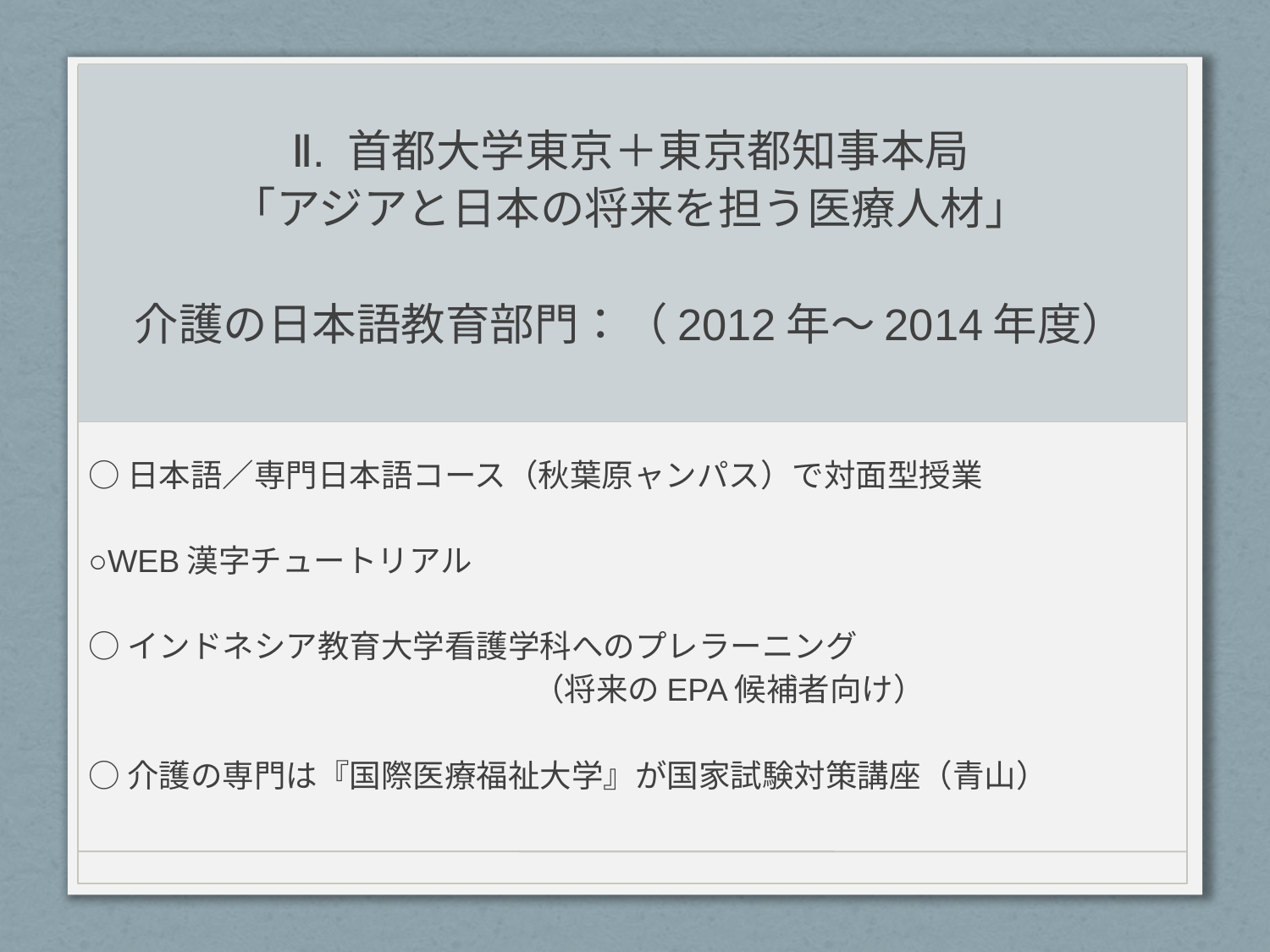

#
Ⅱ. 首都大学東京＋東京都知事本局
「アジアと日本の将来を担う医療人材」

介護の日本語教育部門：（2012年〜2014年度）

○日本語／専門日本語コース（秋葉原ャンパス）で対面型授業

○WEB漢字チュートリアル

○インドネシア教育大学看護学科へのプレラーニング
　　　　　　　　　　　　　　（将来のEPA候補者向け）

○介護の専門は『国際医療福祉大学』が国家試験対策講座（青山）